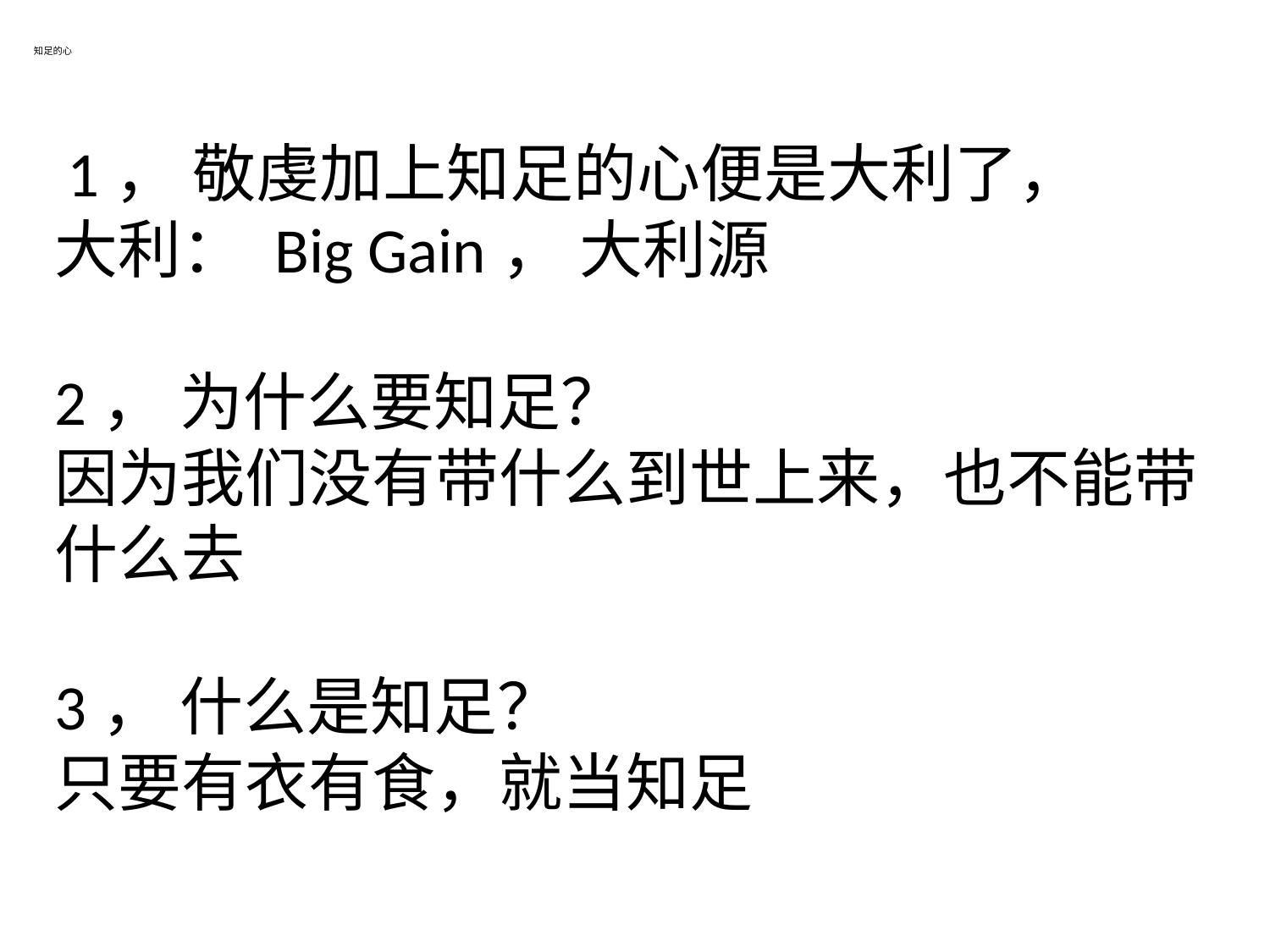

# 知足的心
 1， 敬虔加上知足的心便是大利了，
大利： Big Gain， 大利源

2， 为什么要知足？
因为我们没有带什么到世上来，也不能带什么去

3， 什么是知足？
只要有衣有食，就当知足